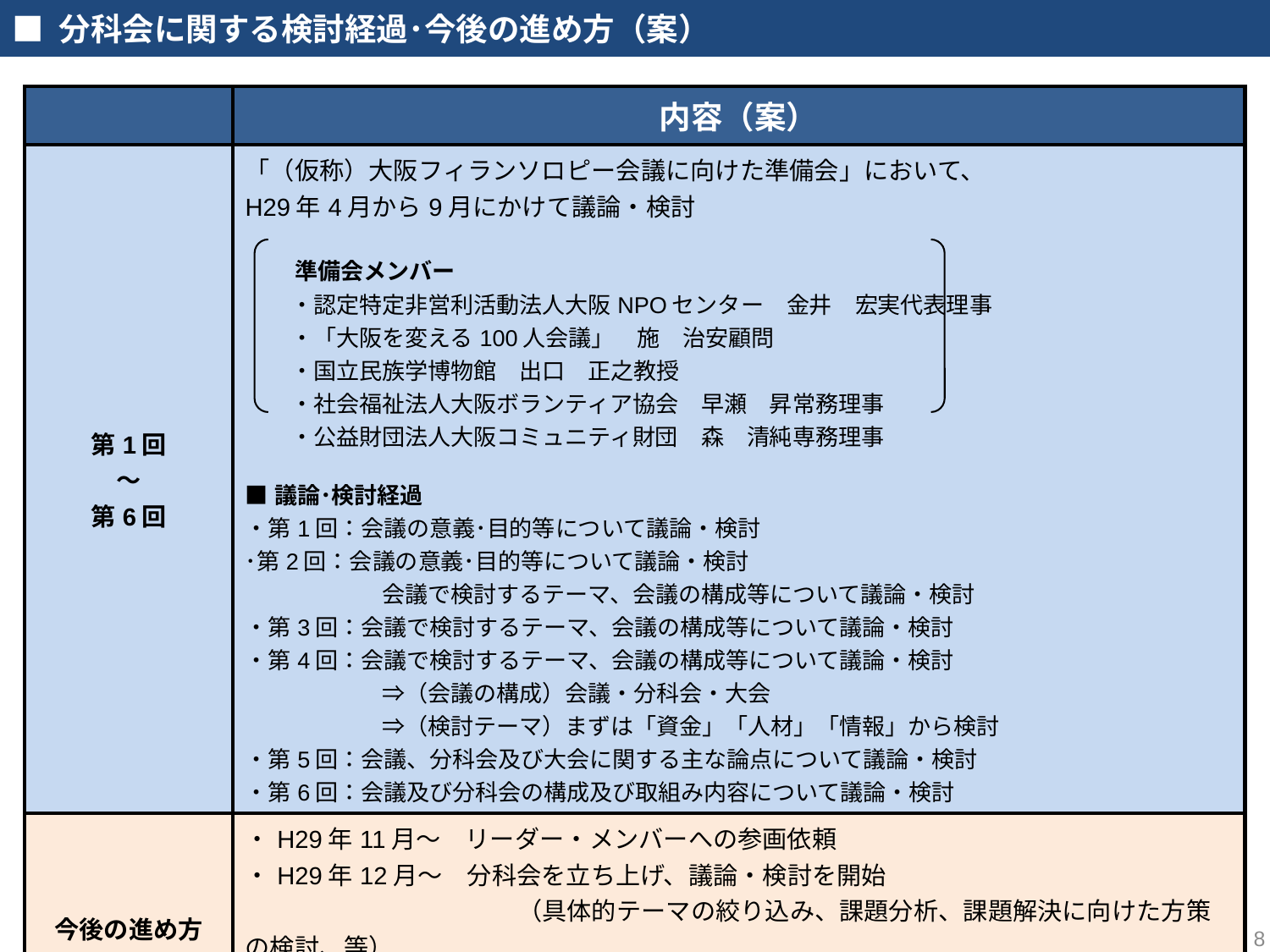

■ 分科会に関する検討経過･今後の進め方（案）
|  | 内容（案） |
| --- | --- |
| 第1回 ～ 第6回 | 「（仮称）大阪フィランソロピー会議に向けた準備会」において、 H29年4月から9月にかけて議論・検討 　　準備会メンバー 　　・認定特定非営利活動法人大阪NPOセンター　金井　宏実代表理事　　 　　・「大阪を変える100人会議」　施　治安顧問 　　・国立民族学博物館　出口　正之教授 　　・社会福祉法人大阪ボランティア協会　早瀬　昇常務理事 　　・公益財団法人大阪コミュニティ財団　森　清純専務理事 ■議論･検討経過 ・第1回：会議の意義･目的等について議論・検討 ･第2回：会議の意義･目的等について議論・検討 　　　　　　会議で検討するテーマ、会議の構成等について議論・検討 ・第3回：会議で検討するテーマ、会議の構成等について議論・検討 ・第4回：会議で検討するテーマ、会議の構成等について議論・検討 　　　　　　⇒（会議の構成）会議・分科会・大会 　　　　　　⇒（検討テーマ）まずは「資金」「人材」「情報」から検討 ・第5回：会議、分科会及び大会に関する主な論点について議論・検討 ・第6回：会議及び分科会の構成及び取組み内容について議論・検討 |
| 今後の進め方 （イメージ） | ・H29年11月～　リーダー・メンバーへの参画依頼 ・H29年12月～　分科会を立ち上げ、議論・検討を開始 　　　　　　　　　　　（具体的テーマの絞り込み、課題分析、課題解決に向けた方策の検討、等） 　　　　　　※「民都・大阪」フィランソロピー会議がまだ立ち上がっていない場合は、研究会としてスタート ・H30年3～5月頃　検討状況の報告 |

8